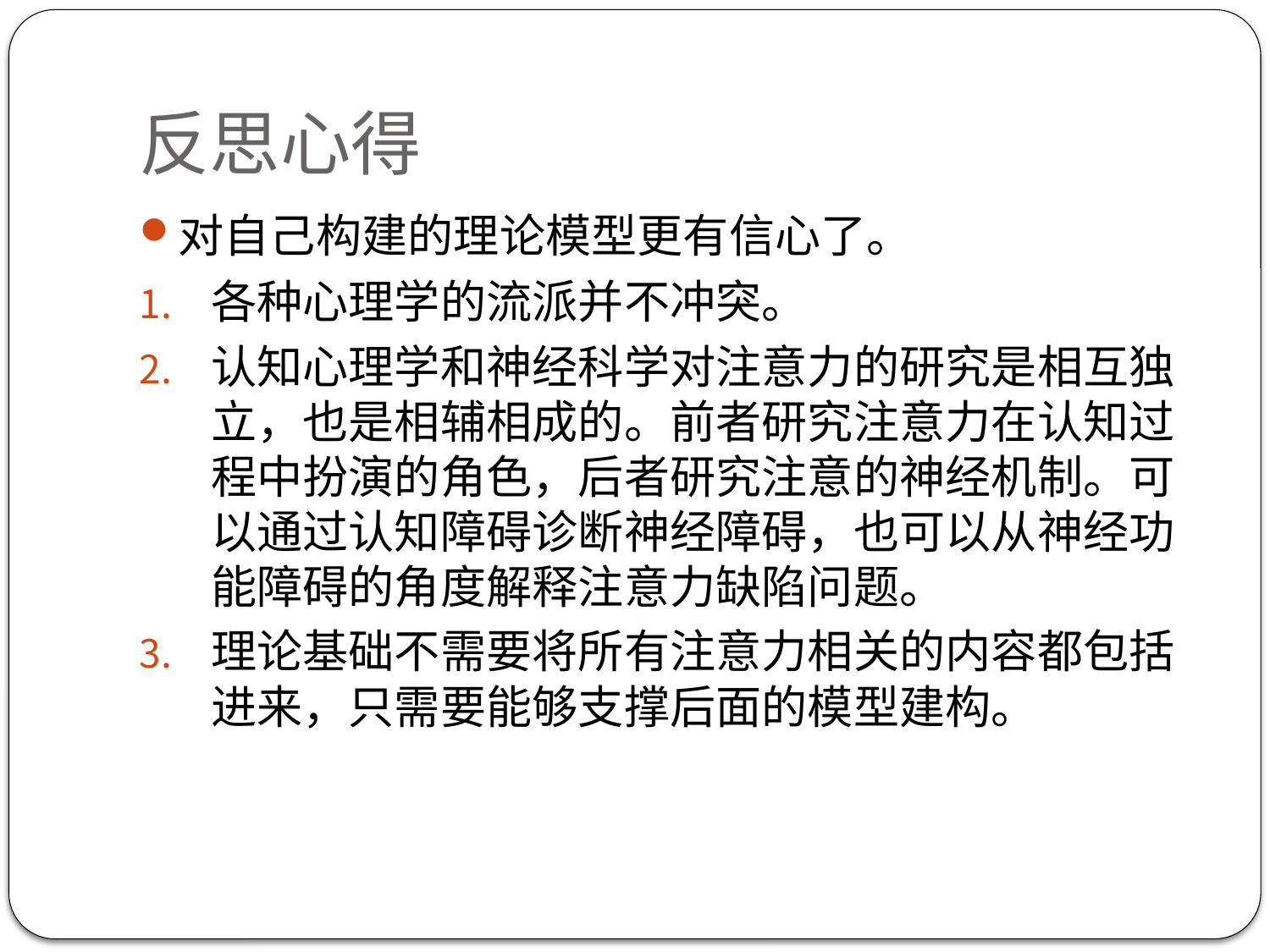

# 反思心得
对自己构建的理论模型更有信心了。
各种心理学的流派并不冲突。
认知心理学和神经科学对注意力的研究是相互独立，也是相辅相成的。前者研究注意力在认知过程中扮演的角色，后者研究注意的神经机制。可以通过认知障碍诊断神经障碍，也可以从神经功能障碍的角度解释注意力缺陷问题。
理论基础不需要将所有注意力相关的内容都包括进来，只需要能够支撑后面的模型建构。